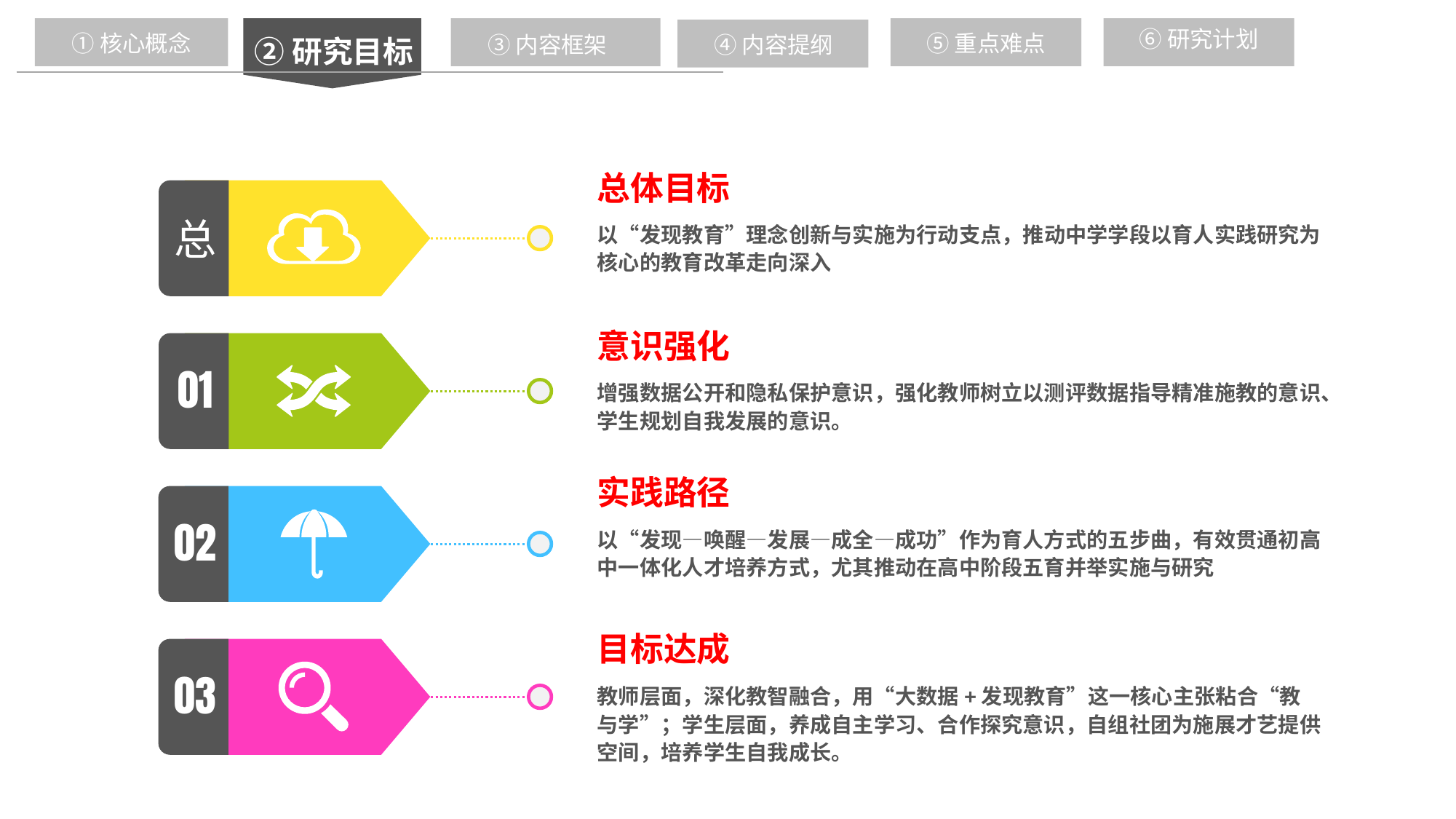

②研究目标
⑥研究计划
①核心概念
⑤重点难点
③内容框架
③内容框架
④内容提纲
总体目标
以“发现教育”理念创新与实施为行动支点，推动中学学段以育人实践研究为核心的教育改革走向深入

总

意识强化
增强数据公开和隐私保护意识，强化教师树立以测评数据指导精准施教的意识、学生规划自我发展的意识。

01

规划研究内容

实践路径
以“发现—唤醒—发展—成全—成功”作为育人方式的五步曲，有效贯通初高中一体化人才培养方式，尤其推动在高中阶段五育并举实施与研究

02

目标达成
教师层面，深化教智融合，用“大数据+发现教育”这一核心主张粘合“教与学”；学生层面，养成自主学习、合作探究意识，自组社团为施展才艺提供空间，培养学生自我成长。

03